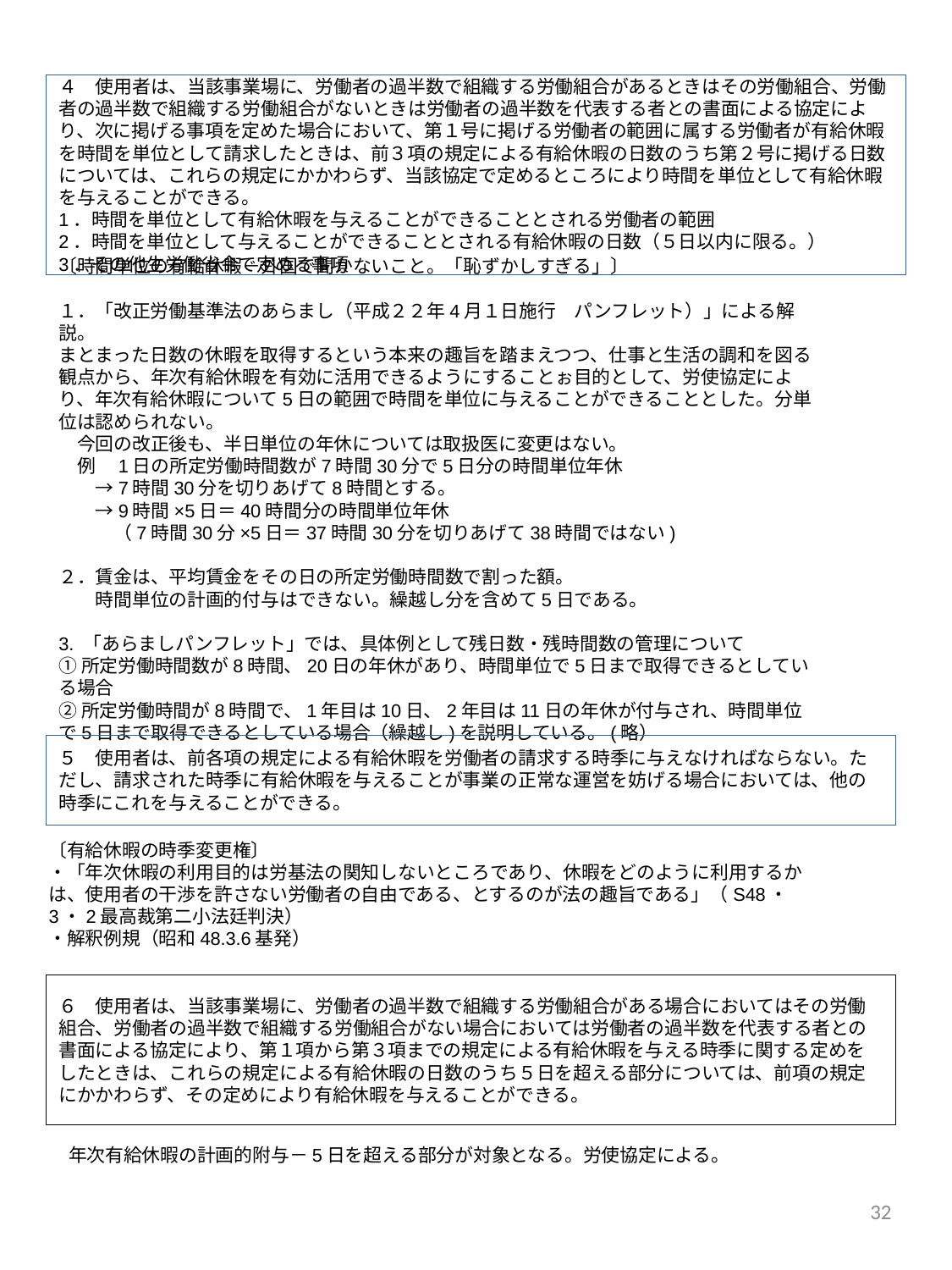

４　使用者は、当該事業場に、労働者の過半数で組織する労働組合があるときはその労働組合、労働者の過半数で組織する労働組合がないときは労働者の過半数を代表する者との書面による協定により、次に掲げる事項を定めた場合において、第１号に掲げる労働者の範囲に属する労働者が有給休暇を時間を単位として請求したときは、前３項の規定による有給休暇の日数のうち第２号に掲げる日数については、これらの規定にかかわらず、当該協定で定めるところにより時間を単位として有給休暇を与えることができる。
1．時間を単位として有給休暇を与えることができることとされる労働者の範囲
2．時間を単位として与えることができることとされる有給休暇の日数（５日以内に限る。）
3．その他生労働省令で定める事項

〔時間単位の有給休暇－外国で聞かないこと。「恥ずかしすぎる」〕

１．「改正労働基準法のあらまし（平成２２年4月１日施行　パンフレット）」による解説。
まとまった日数の休暇を取得するという本来の趣旨を踏まえつつ、仕事と生活の調和を図る観点から、年次有給休暇を有効に活用できるようにすることぉ目的として、労使協定により、年次有給休暇について5日の範囲で時間を単位に与えることができることとした。分単位は認められない。
　今回の改正後も、半日単位の年休については取扱医に変更はない。
　例　1日の所定労働時間数が7時間30分で5日分の時間単位年休
　　→7時間30分を切りあげて8時間とする。
　　→9時間×5日＝40時間分の時間単位年休
　　　（7時間30分×5日＝37時間30分を切りあげて38時間ではない)

２．賃金は、平均賃金をその日の所定労働時間数で割った額。
　　時間単位の計画的付与はできない。繰越し分を含めて5日である。

3. 「あらましパンフレット」では、具体例として残日数・残時間数の管理について
①所定労働時間数が8時間、20日の年休があり、時間単位で5日まで取得できるとしている場合
②所定労働時間が8時間で、1年目は10日、2年目は11日の年休が付与され、時間単位で5日まで取得できるとしている場合（繰越し)を説明している。(略）

５　使用者は、前各項の規定による有給休暇を労働者の請求する時季に与えなければならない。ただし、請求された時季に有給休暇を与えることが事業の正常な運営を妨げる場合においては、他の時季にこれを与えることができる。

〔有給休暇の時季変更権〕
・「年次休暇の利用目的は労基法の関知しないところであり、休暇をどのように利用するかは、使用者の干渉を許さない労働者の自由である、とするのが法の趣旨である」（S48・3・2最高裁第二小法廷判決）
・解釈例規（昭和48.3.6基発）

６　使用者は、当該事業場に、労働者の過半数で組織する労働組合がある場合においてはその労働組合、労働者の過半数で組織する労働組合がない場合においては労働者の過半数を代表する者との書面による協定により、第１項から第３項までの規定による有給休暇を与える時季に関する定めをしたときは、これらの規定による有給休暇の日数のうち５日を超える部分については、前項の規定にかかわらず、その定めにより有給休暇を与えることができる。

年次有給休暇の計画的附与－5日を超える部分が対象となる。労使協定による。

32